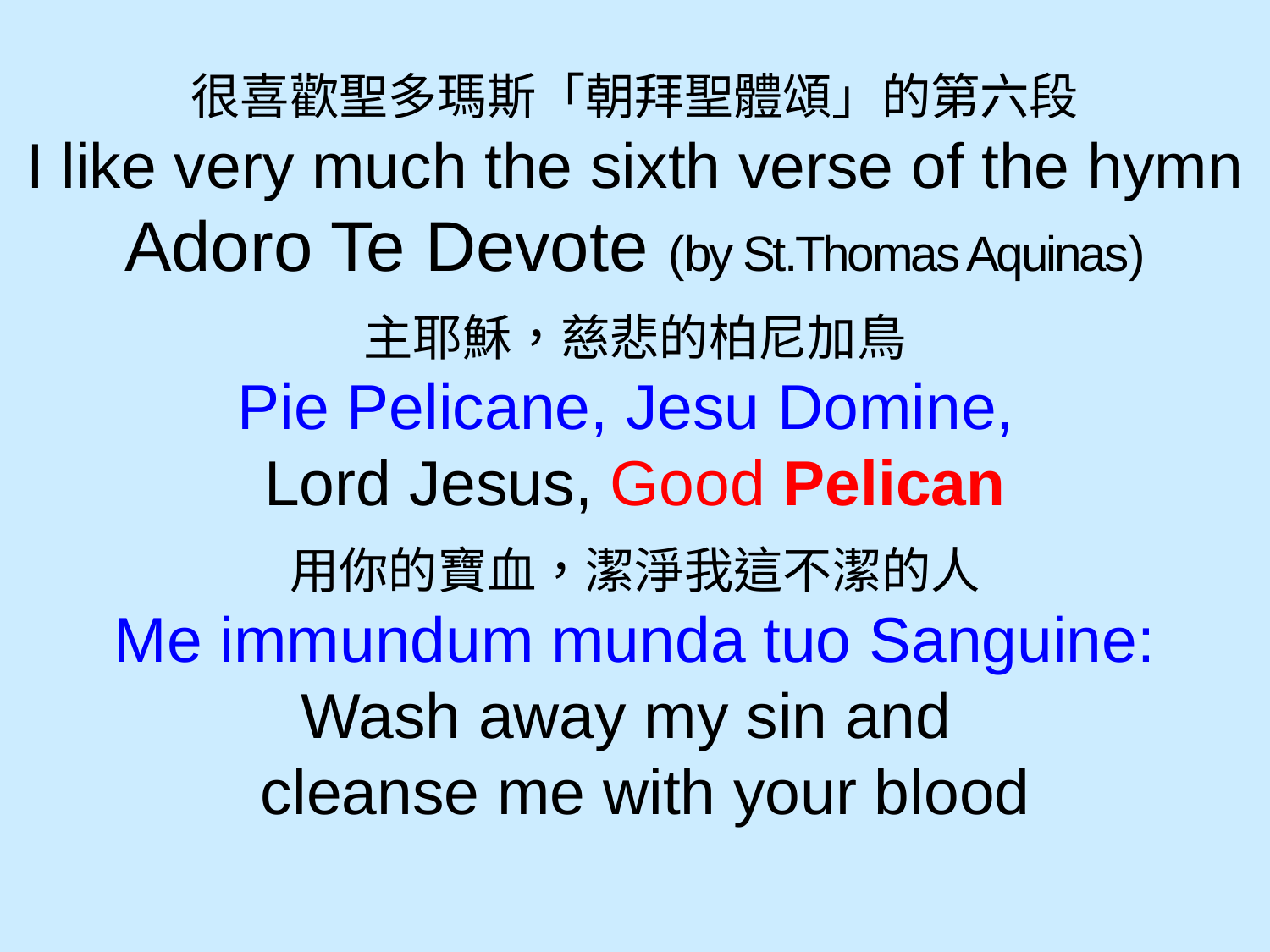

很喜歡聖多瑪斯「朝拜聖體頌」的第六段
I like very much the sixth verse of the hymn Adoro Te Devote (by St.Thomas Aquinas)
主耶穌，慈悲的柏尼加鳥
Pie Pelicane, Jesu Domine,
Lord Jesus, Good Pelican
用你的寶血，潔淨我這不潔的人
Me immundum munda tuo Sanguine:
Wash away my sin and
    cleanse me with your blood